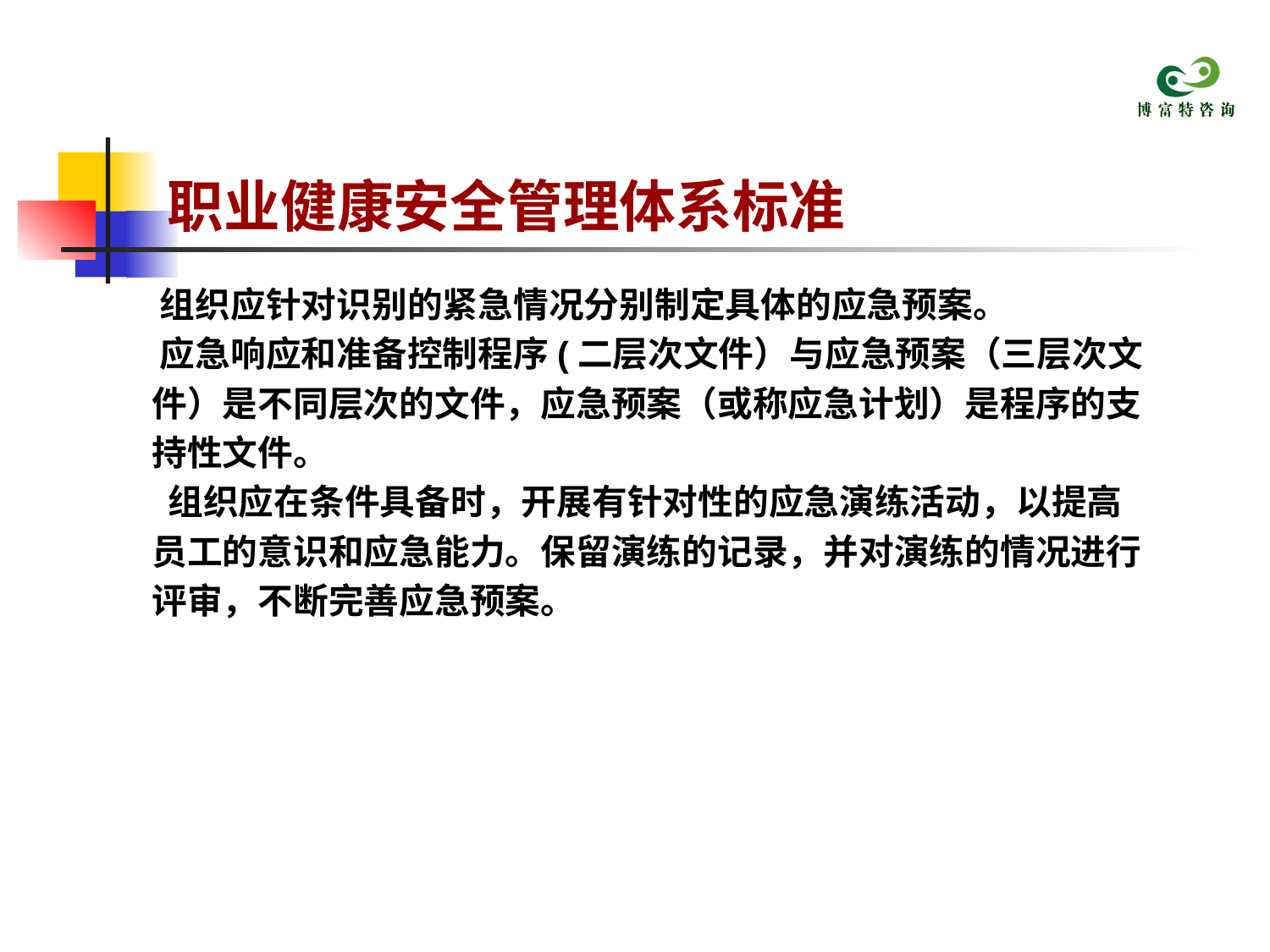

# 职业健康安全管理体系标准
   组织应针对识别的紧急情况分别制定具体的应急预案。
   应急响应和准备控制程序(二层次文件）与应急预案（三层次文
  件）是不同层次的文件，应急预案（或称应急计划）是程序的支
  持性文件。
    组织应在条件具备时，开展有针对性的应急演练活动，以提高
  员工的意识和应急能力。保留演练的记录，并对演练的情况进行
  评审，不断完善应急预案。
136